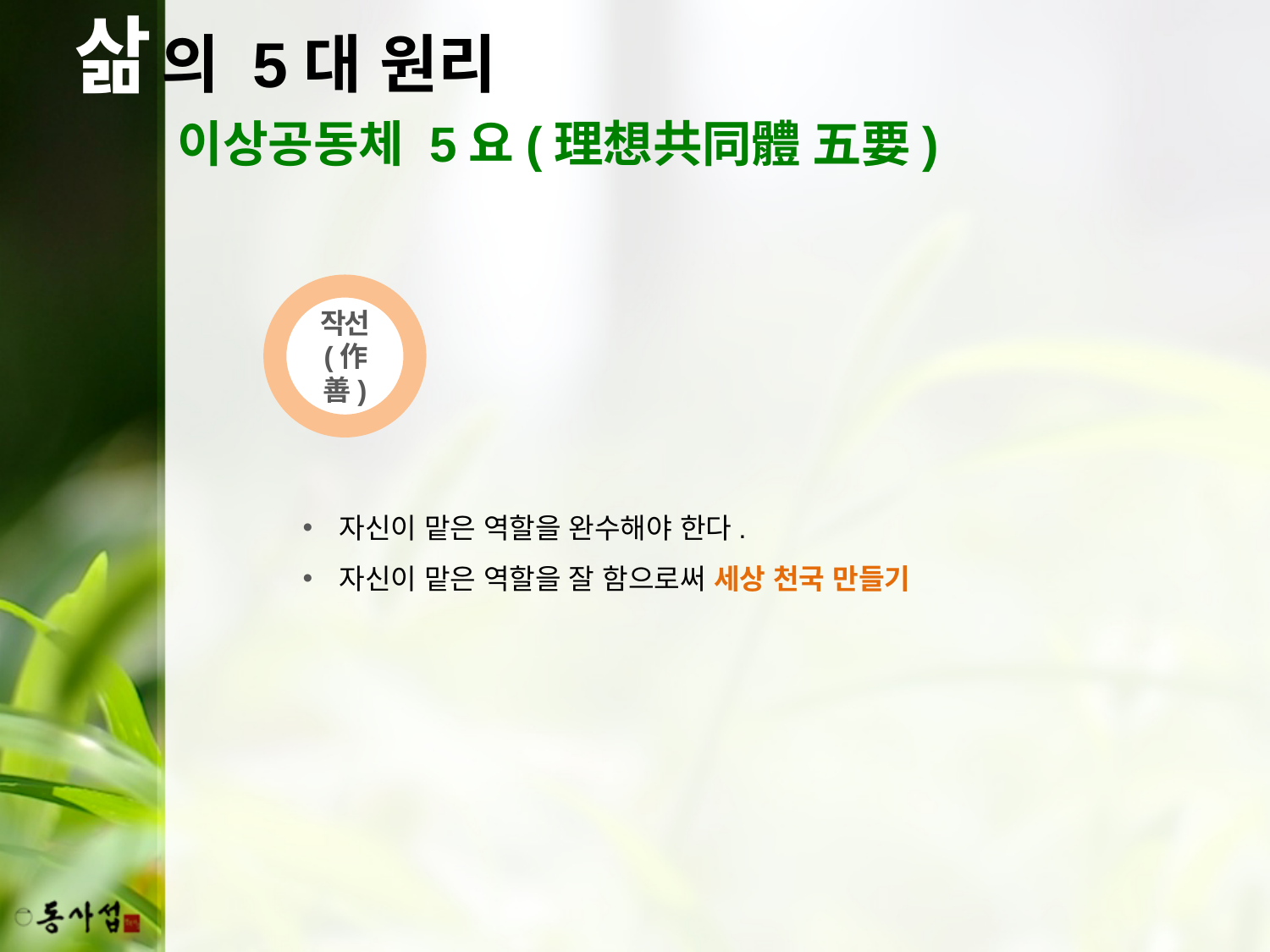

삶
의 5대 원리
이상공동체 5요(理想共同體 五要)
작선
(作善)
자신이 맡은 역할을 완수해야 한다.
자신이 맡은 역할을 잘 함으로써 세상 천국 만들기